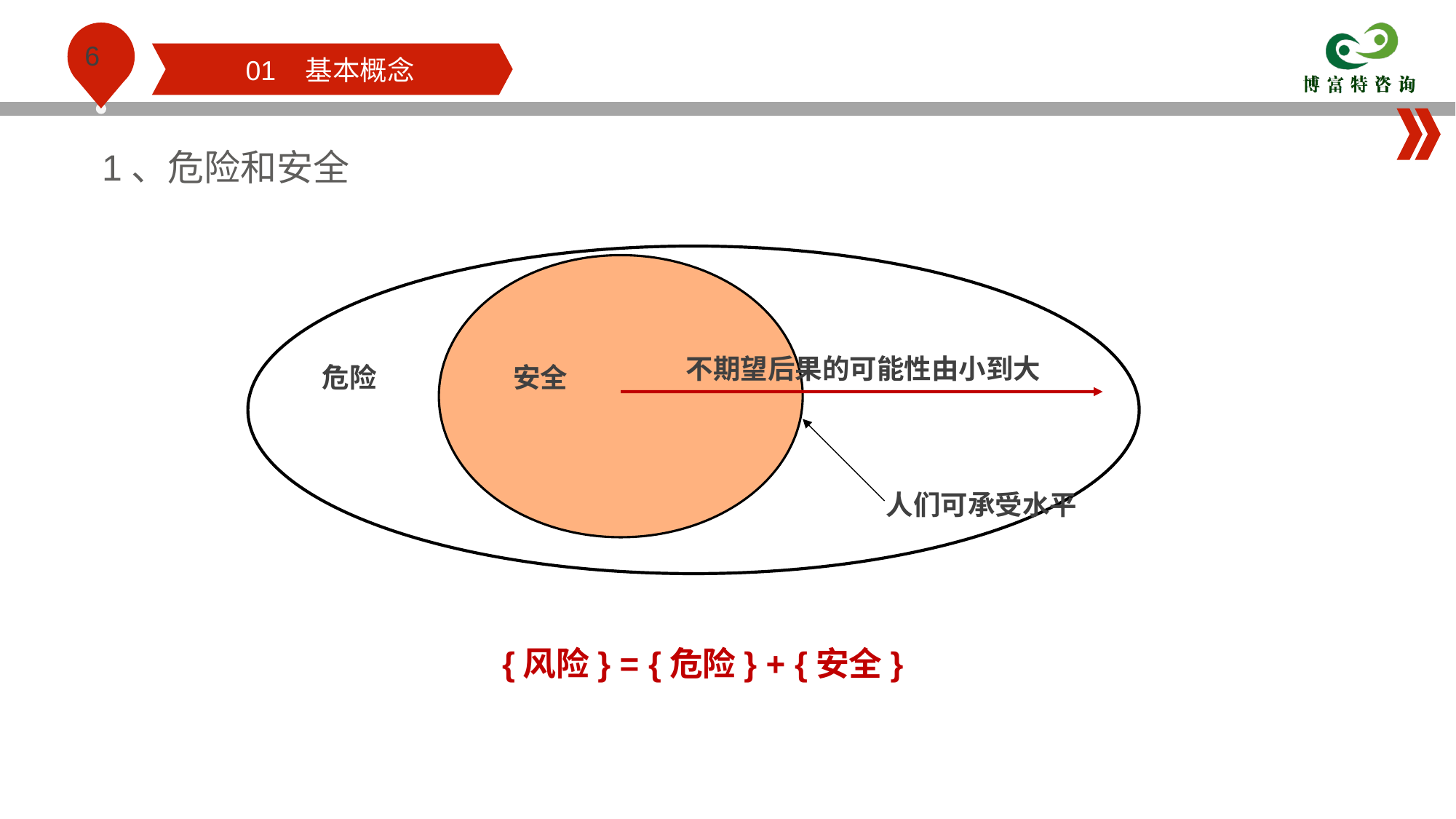

01   基本概念
1、危险和安全

不期望后果的可能性由小到大
危险
安全

人们可承受水平
{风险} = {危险} + {安全}